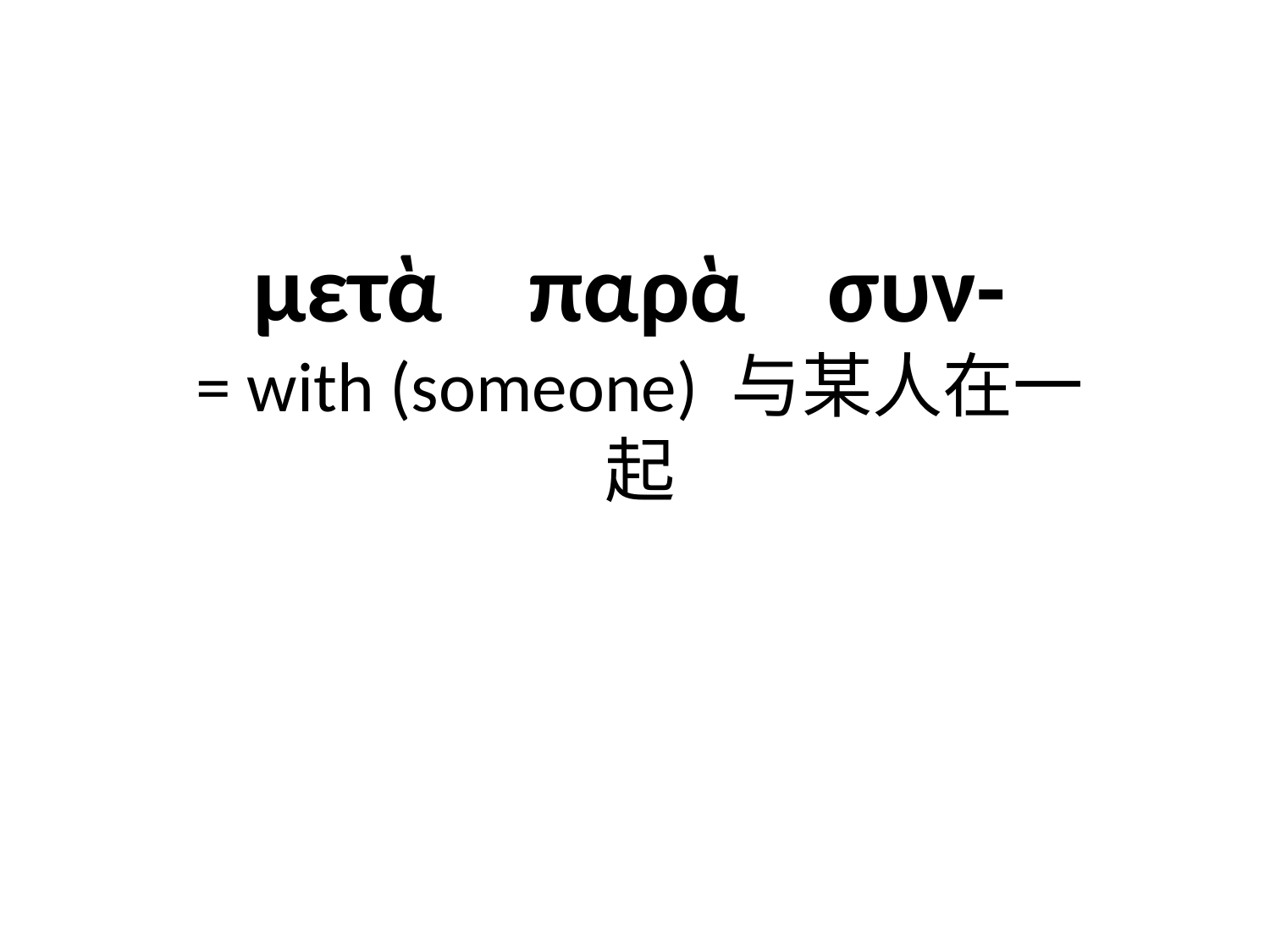

μετὰ    παρὰ      συν-
= with (someone) 与某人在一起